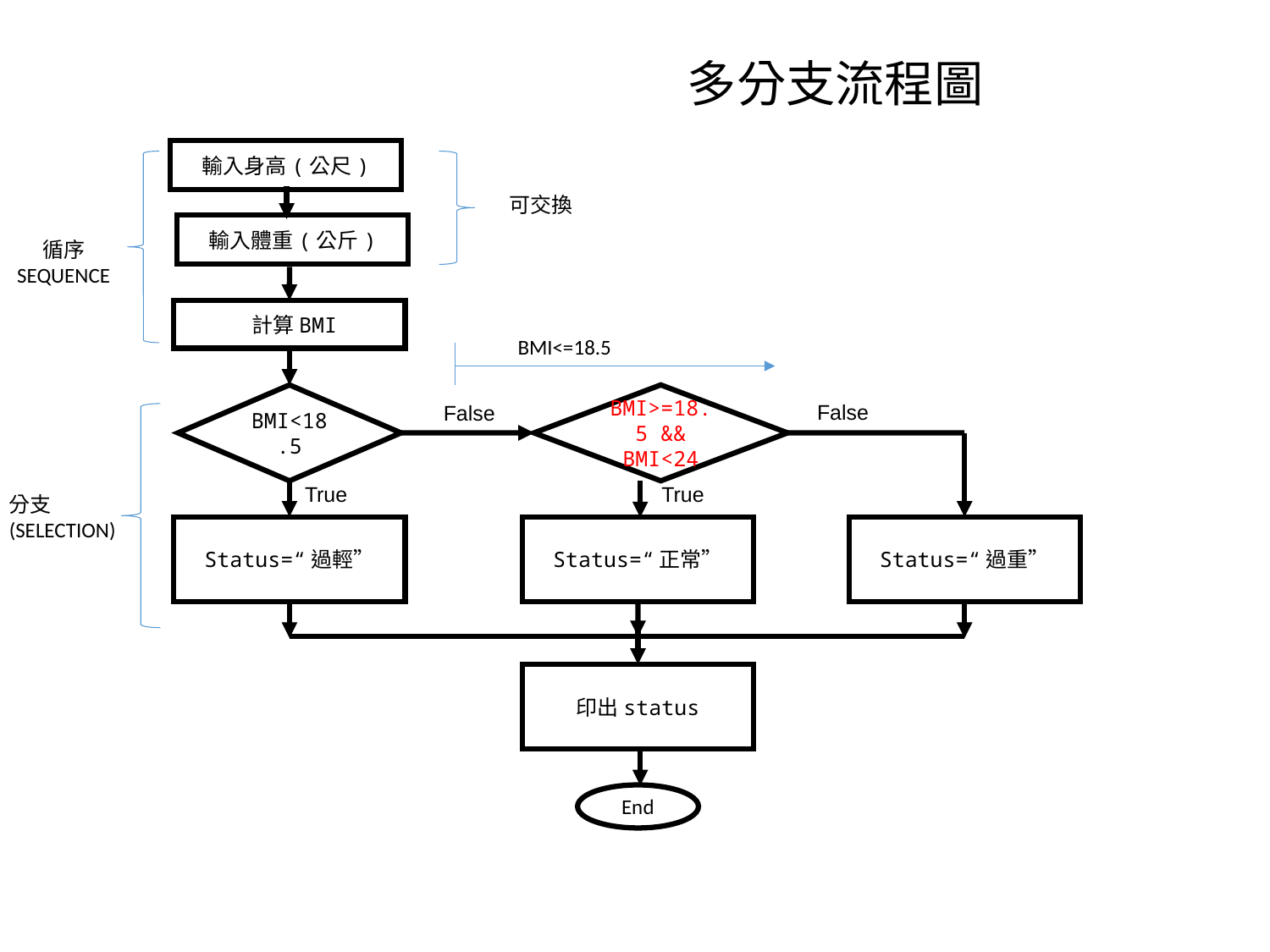

多分支流程圖
輸入身高(公尺)

可交換
輸入體重(公斤)
循序
SEQUENCE
 計算BMI
BMI<=18.5
BMI<18.5
BMI>=18.5 && BMI<24
False
False

True
True
分支
(SELECTION)
Status=“過輕”
Status=“正常”
Status=“過重”
印出status
End